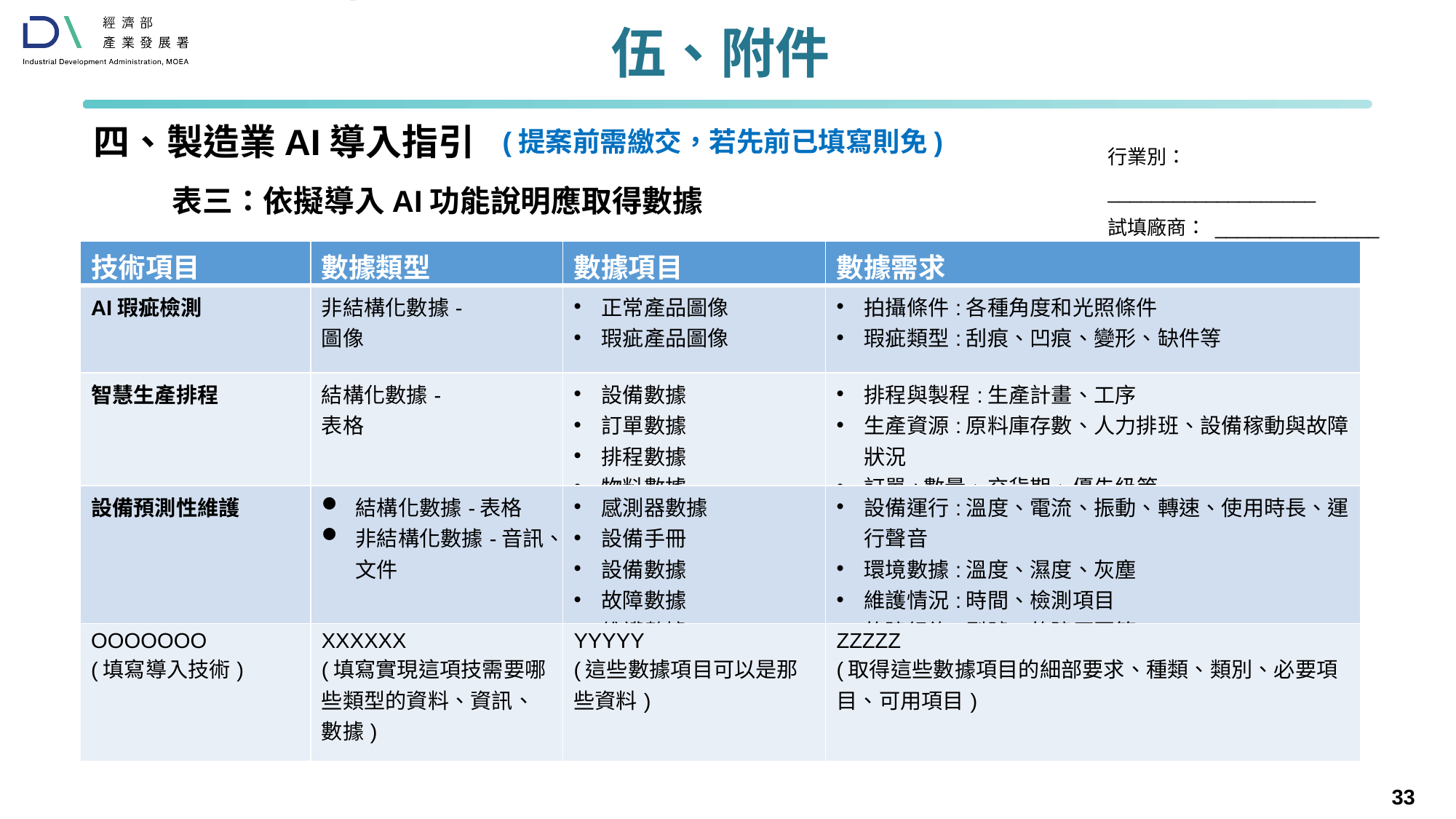

肆、附件-製造業AI導入指引(驗收時需繳交)
伍、附件
四、製造業AI導入指引
(提案前需繳交，若先前已填寫則免)
行業別：___________________
試填廠商： _______________
表三：依擬導入AI功能說明應取得數據
| 技術項目 | 數據類型 | 數據項目 | 數據需求 |
| --- | --- | --- | --- |
| AI瑕疵檢測 | 非結構化數據- 圖像 | 正常產品圖像 瑕疵產品圖像 | 拍攝條件:各種角度和光照條件 瑕疵類型:刮痕、凹痕、變形、缺件等 |
| 智慧生產排程 | 結構化數據- 表格 | 設備數據 訂單數據 排程數據 物料數據 | 排程與製程:生產計畫、工序 生產資源:原料庫存數、人力排班、設備稼動與故障狀況 訂單:數量、交貨期、優先級等 |
| 設備預測性維護 | 結構化數據-表格 非結構化數據-音訊、文件 | 感測器數據 設備手冊 設備數據 故障數據 維護數據 | 設備運行:溫度、電流、振動、轉速、使用時長、運行聲音 環境數據:溫度、濕度、灰塵 維護情況:時間、檢測項目 故障紀錄:型號、故障原因等 |
| OOOOOOO (填寫導入技術) | XXXXXX (填寫實現這項技需要哪些類型的資料、資訊、數據) | YYYYY (這些數據項目可以是那些資料) | ZZZZZ (取得這些數據項目的細部要求、種類、類別、必要項目、可用項目) |
33